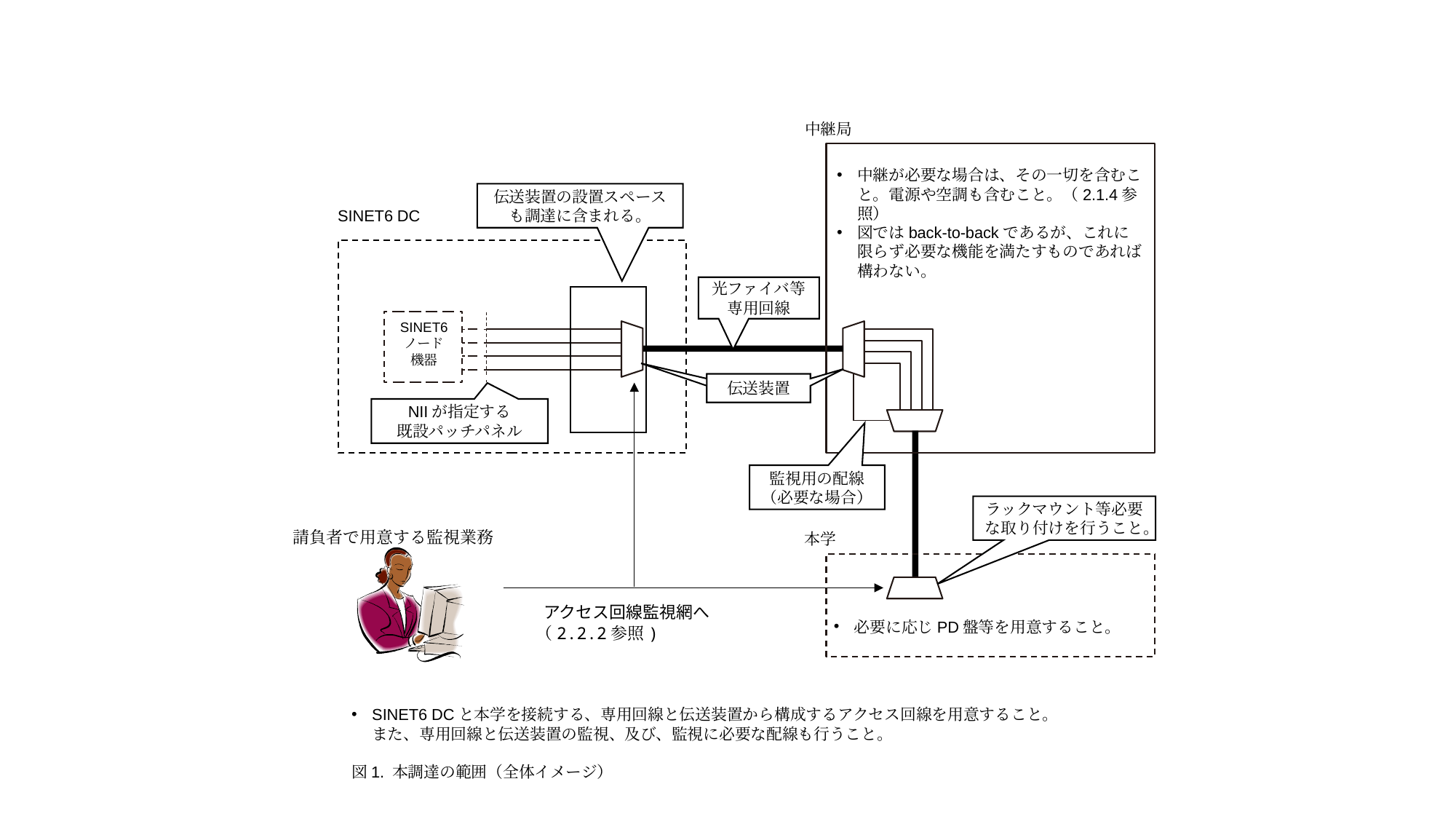

中継局

中継が必要な場合は、その一切を含むこと。電源や空調も含むこと。（2.1.4参照）
図ではback-to-backであるが、これに限らず必要な機能を満たすものであれば構わない。
伝送装置の設置スペースも調達に含まれる。
SINET6 DC

光ファイバ等
専用回線

SINET6
ノード
機器

伝送装置
伝送装置

NIIが指定する
既設パッチパネル

監視用の配線
（必要な場合）
ラックマウント等必要な取り付けを行うこと。

本学
請負者で用意する監視業務

アクセス回線監視網へ

必要に応じPD盤等を用意すること。

（2.2.2参照)

SINET6 DCと本学を接続する、専用回線と伝送装置から構成するアクセス回線を用意すること。
また、専用回線と伝送装置の監視、及び、監視に必要な配線も行うこと。

図1. 本調達の範囲（全体イメージ）